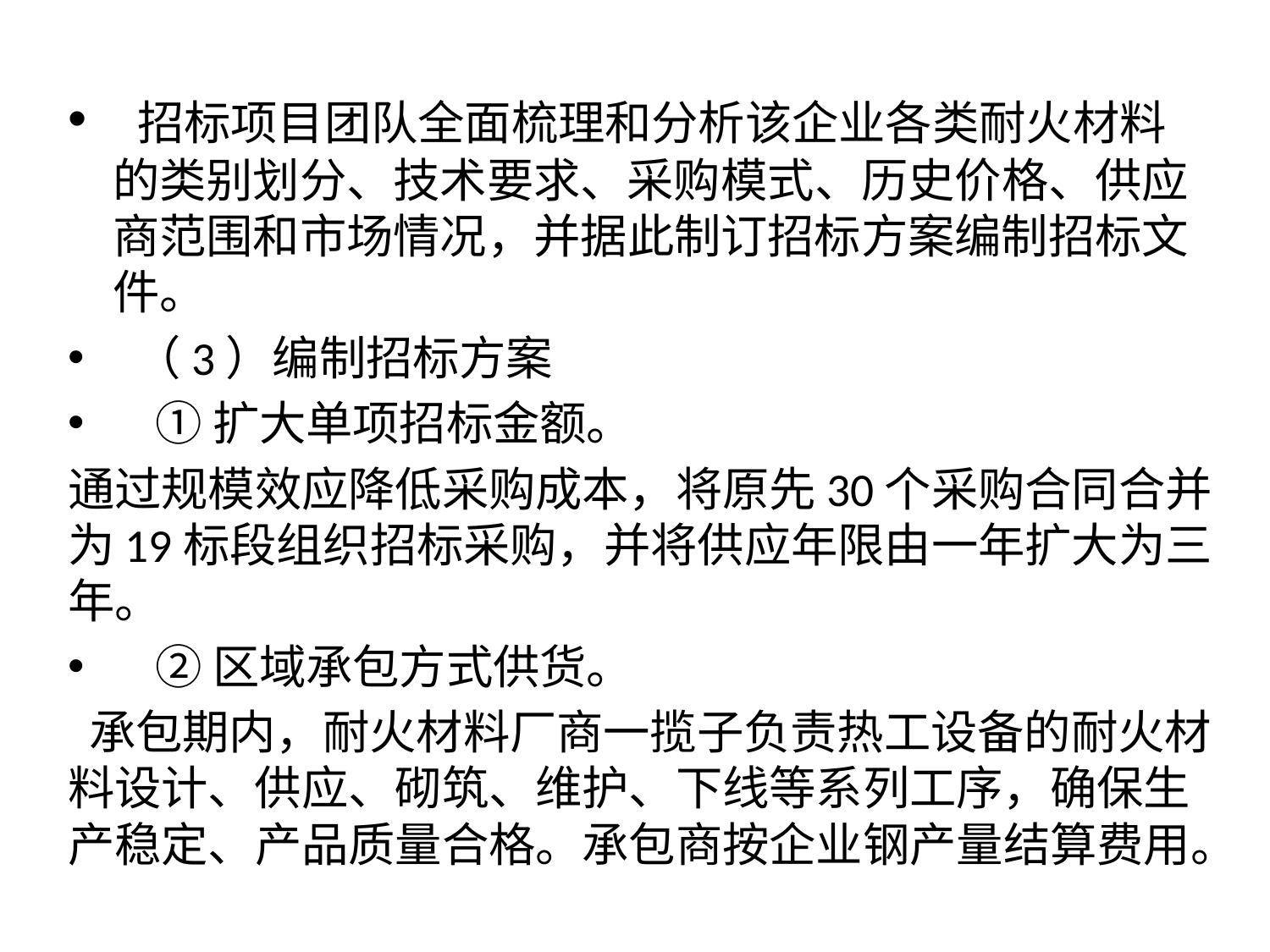

招标项目团队全面梳理和分析该企业各类耐火材料的类别划分、技术要求、采购模式、历史价格、供应商范围和市场情况，并据此制订招标方案编制招标文件。
 （3）编制招标方案
    ①扩大单项招标金额。
通过规模效应降低采购成本，将原先30个采购合同合并为19标段组织招标采购，并将供应年限由一年扩大为三年。
    ②区域承包方式供货。
 承包期内，耐火材料厂商一揽子负责热工设备的耐火材料设计、供应、砌筑、维护、下线等系列工序，确保生产稳定、产品质量合格。承包商按企业钢产量结算费用。